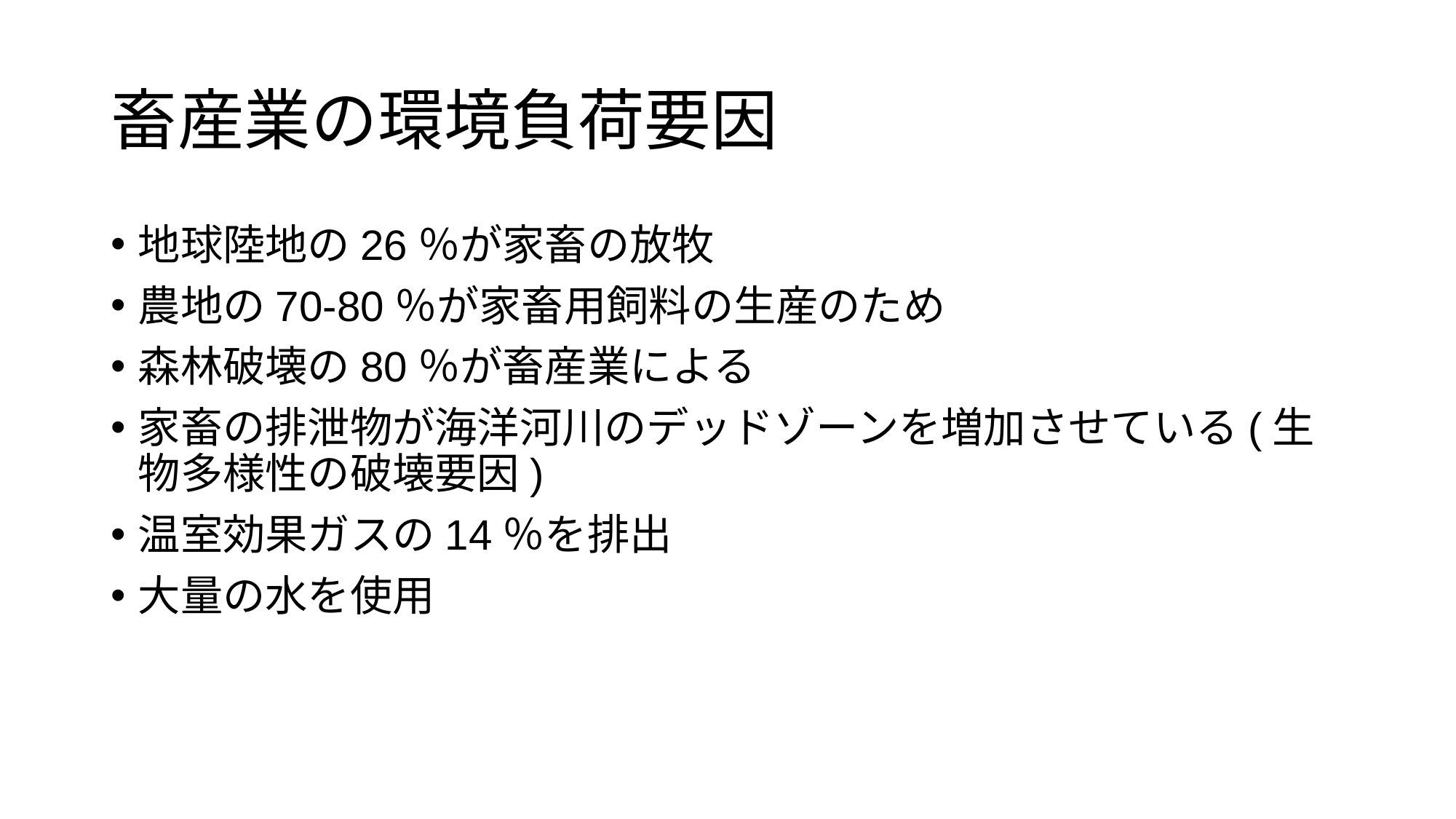

# 畜産業の環境負荷要因
地球陸地の26％が家畜の放牧
農地の70-80％が家畜用飼料の生産のため
森林破壊の80％が畜産業による
家畜の排泄物が海洋河川のデッドゾーンを増加させている(生物多様性の破壊要因)
温室効果ガスの14％を排出
大量の水を使用